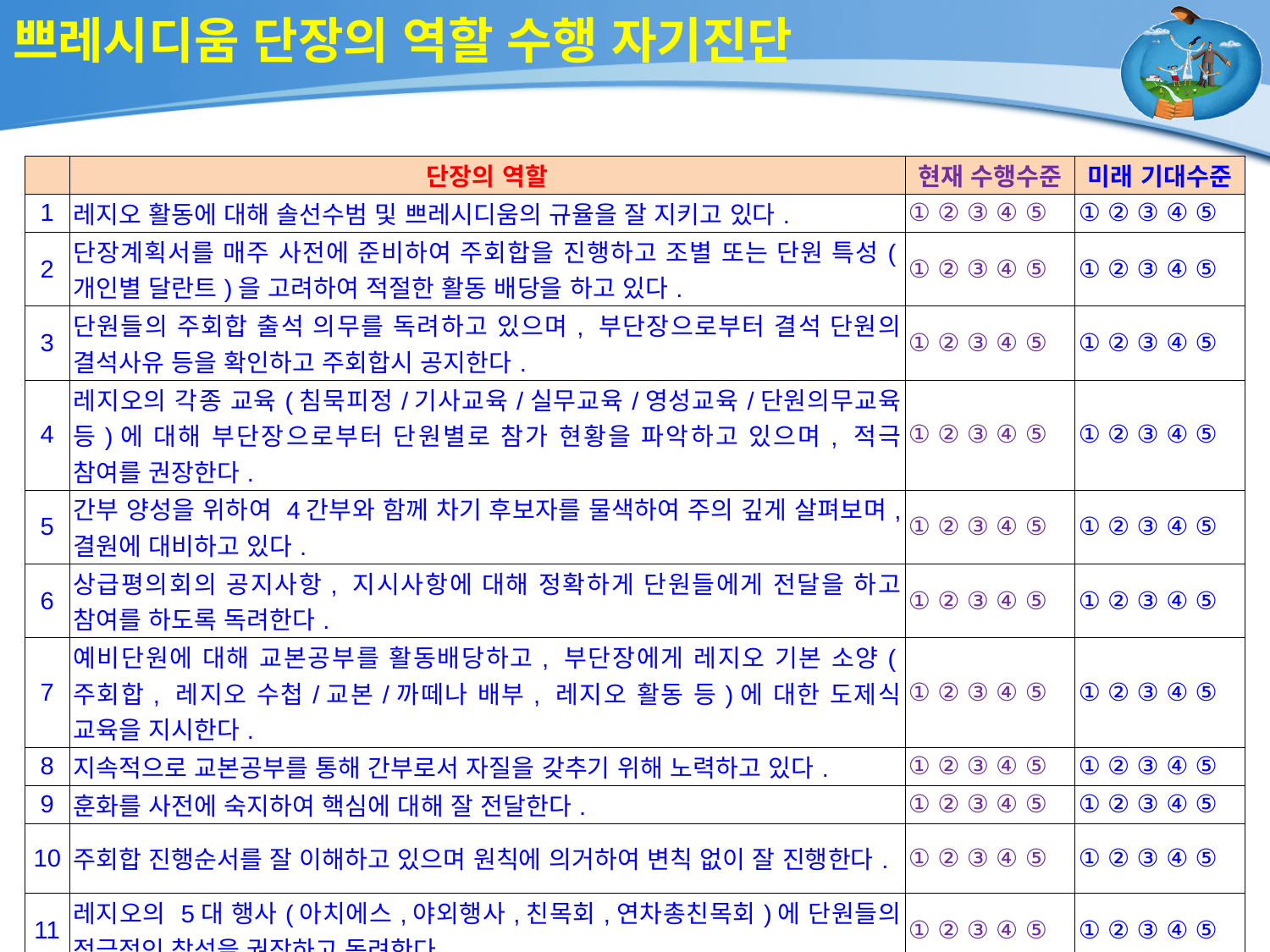

# 쁘레시디움 단장의 역할 수행 자기진단

|  | 단장의 역할 | 현재 수행수준 | 미래 기대수준 |
| --- | --- | --- | --- |
| 1 | 레지오 활동에 대해 솔선수범 및 쁘레시디움의 규율을 잘 지키고 있다. | ① ② ③ ④ ⑤ | ① ② ③ ④ ⑤ |
| 2 | 단장계획서를 매주 사전에 준비하여 주회합을 진행하고 조별 또는 단원 특성(개인별 달란트)을 고려하여 적절한 활동 배당을 하고 있다. | ① ② ③ ④ ⑤ | ① ② ③ ④ ⑤ |
| 3 | 단원들의 주회합 출석 의무를 독려하고 있으며, 부단장으로부터 결석 단원의 결석사유 등을 확인하고 주회합시 공지한다. | ① ② ③ ④ ⑤ | ① ② ③ ④ ⑤ |
| 4 | 레지오의 각종 교육(침묵피정/기사교육/실무교육/영성교육/단원의무교육 등)에 대해 부단장으로부터 단원별로 참가 현황을 파악하고 있으며, 적극 참여를 권장한다. | ① ② ③ ④ ⑤ | ① ② ③ ④ ⑤ |
| 5 | 간부 양성을 위하여 4간부와 함께 차기 후보자를 물색하여 주의 깊게 살펴보며, 결원에 대비하고 있다. | ① ② ③ ④ ⑤ | ① ② ③ ④ ⑤ |
| 6 | 상급평의회의 공지사항, 지시사항에 대해 정확하게 단원들에게 전달을 하고 참여를 하도록 독려한다. | ① ② ③ ④ ⑤ | ① ② ③ ④ ⑤ |
| 7 | 예비단원에 대해 교본공부를 활동배당하고, 부단장에게 레지오 기본 소양(주회합, 레지오 수첩/교본/까떼나 배부, 레지오 활동 등)에 대한 도제식 교육을 지시한다. | ① ② ③ ④ ⑤ | ① ② ③ ④ ⑤ |
| 8 | 지속적으로 교본공부를 통해 간부로서 자질을 갖추기 위해 노력하고 있다. | ① ② ③ ④ ⑤ | ① ② ③ ④ ⑤ |
| 9 | 훈화를 사전에 숙지하여 핵심에 대해 잘 전달한다. | ① ② ③ ④ ⑤ | ① ② ③ ④ ⑤ |
| 10 | 주회합 진행순서를 잘 이해하고 있으며 원칙에 의거하여 변칙 없이 잘 진행한다. | ① ② ③ ④ ⑤ | ① ② ③ ④ ⑤ |
| 11 | 레지오의 5대 행사(아치에스,야외행사,친목회,연차총친목회)에 단원들의 적극적인 참석을 권장하고 독려한다. | ① ② ③ ④ ⑤ | ① ② ③ ④ ⑤ |